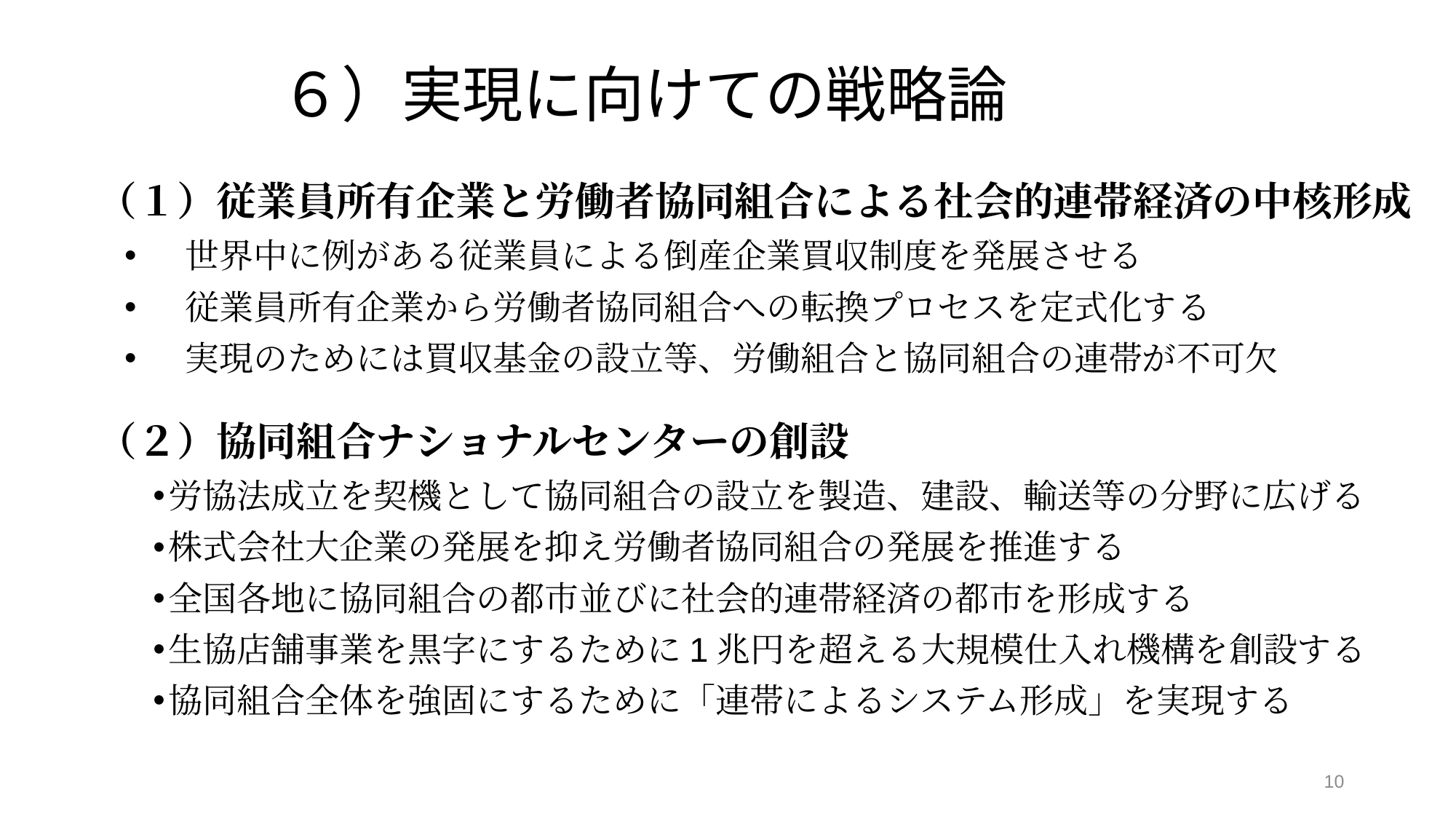

# ６）実現に向けての戦略論
（１）従業員所有企業と労働者協同組合による社会的連帯経済の中核形成
世界中に例がある従業員による倒産企業買収制度を発展させる
従業員所有企業から労働者協同組合への転換プロセスを定式化する
実現のためには買収基金の設立等、労働組合と協同組合の連帯が不可欠

（２）協同組合ナショナルセンターの創設
労協法成立を契機として協同組合の設立を製造、建設、輸送等の分野に広げる
株式会社大企業の発展を抑え労働者協同組合の発展を推進する
全国各地に協同組合の都市並びに社会的連帯経済の都市を形成する
生協店舗事業を黒字にするために1兆円を超える大規模仕入れ機構を創設する
協同組合全体を強固にするために「連帯によるシステム形成」を実現する

10